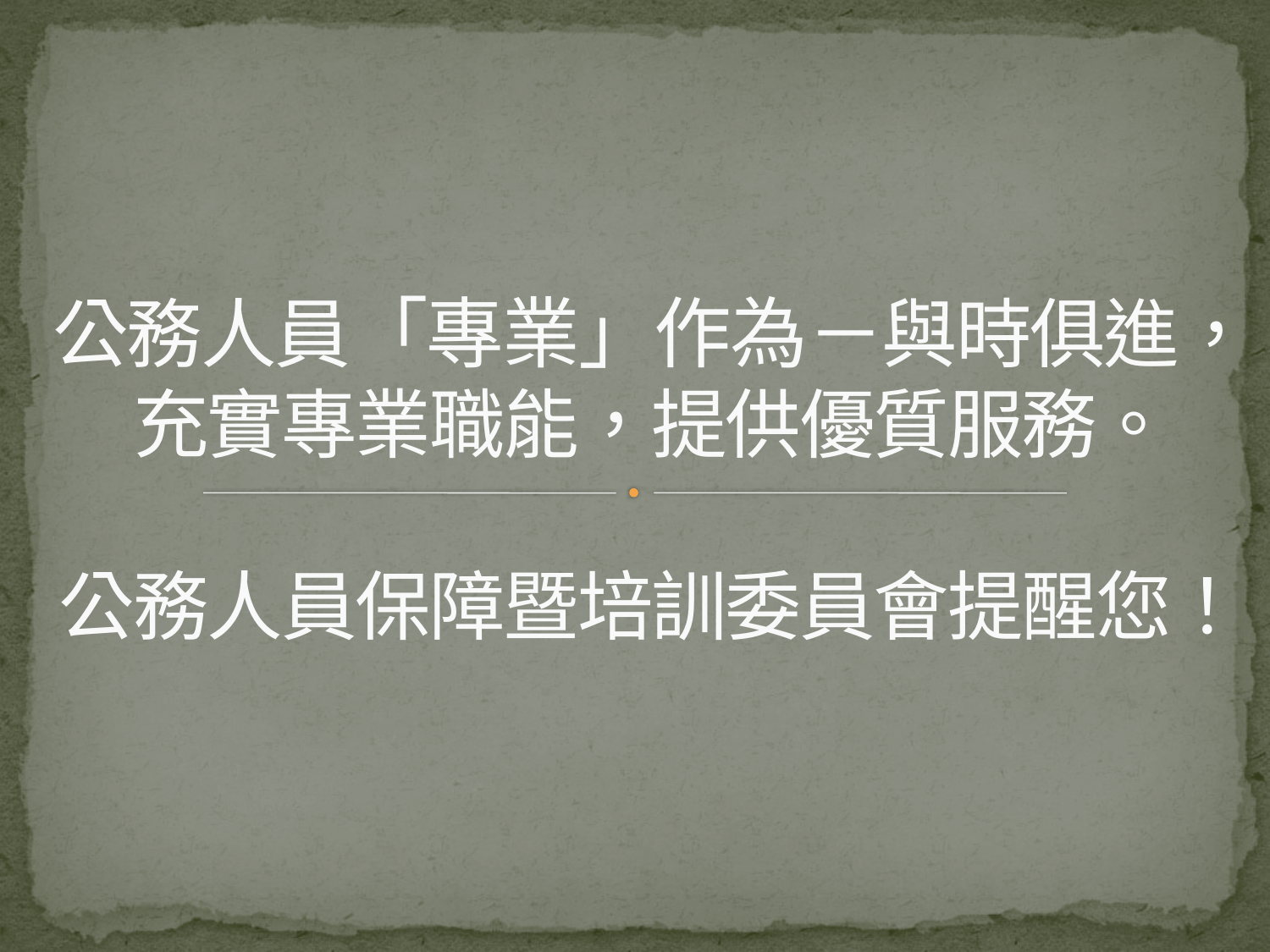

# 公務人員「專業」作為－與時俱進，充實專業職能，提供優質服務。 公務人員保障暨培訓委員會提醒您！